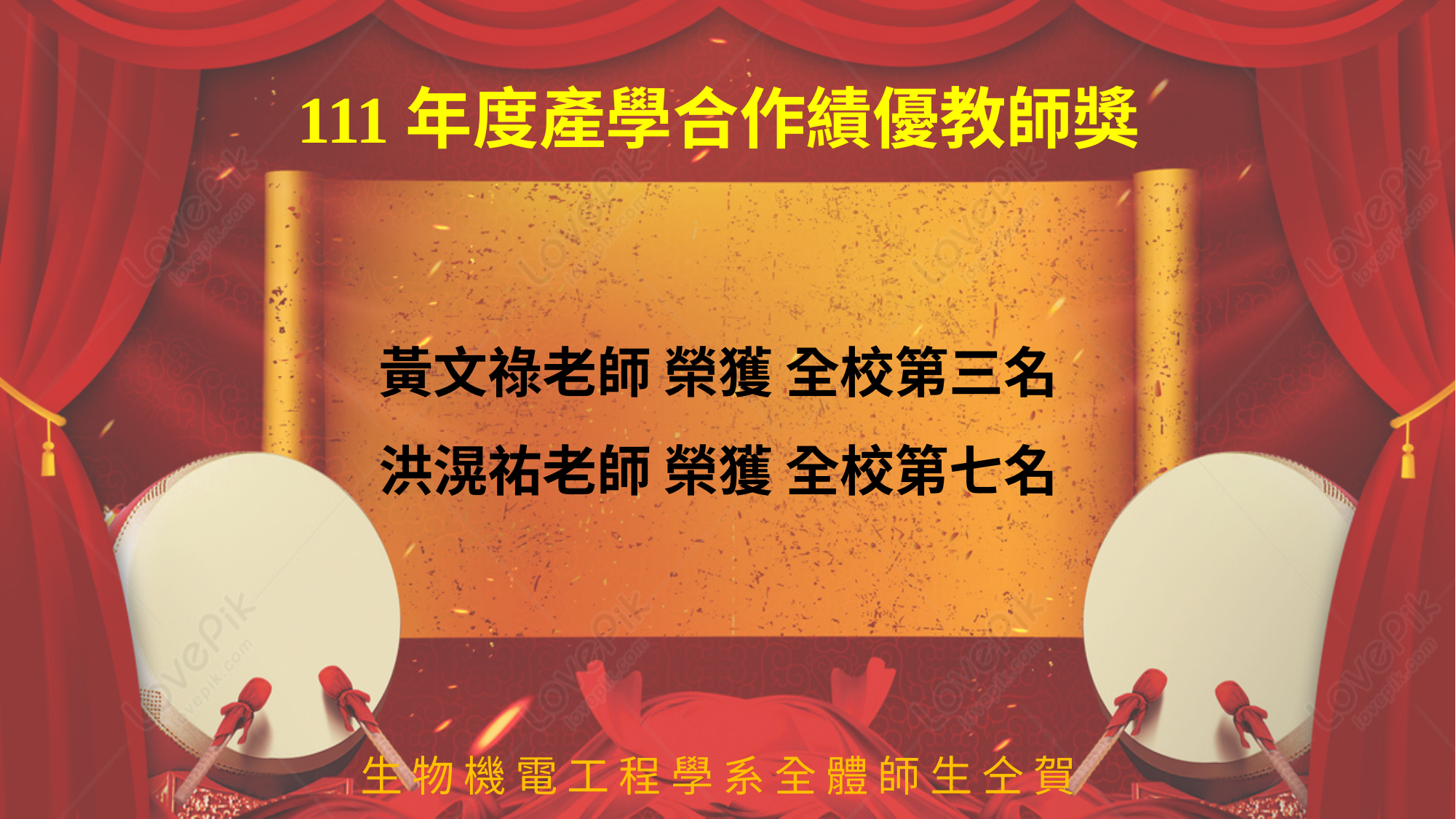

111年度產學合作績優教師獎
黃文祿老師 榮獲 全校第三名
洪滉祐老師 榮獲 全校第七名
生 物 機 電 工 程 學 系 全 體 師 生 仝 賀